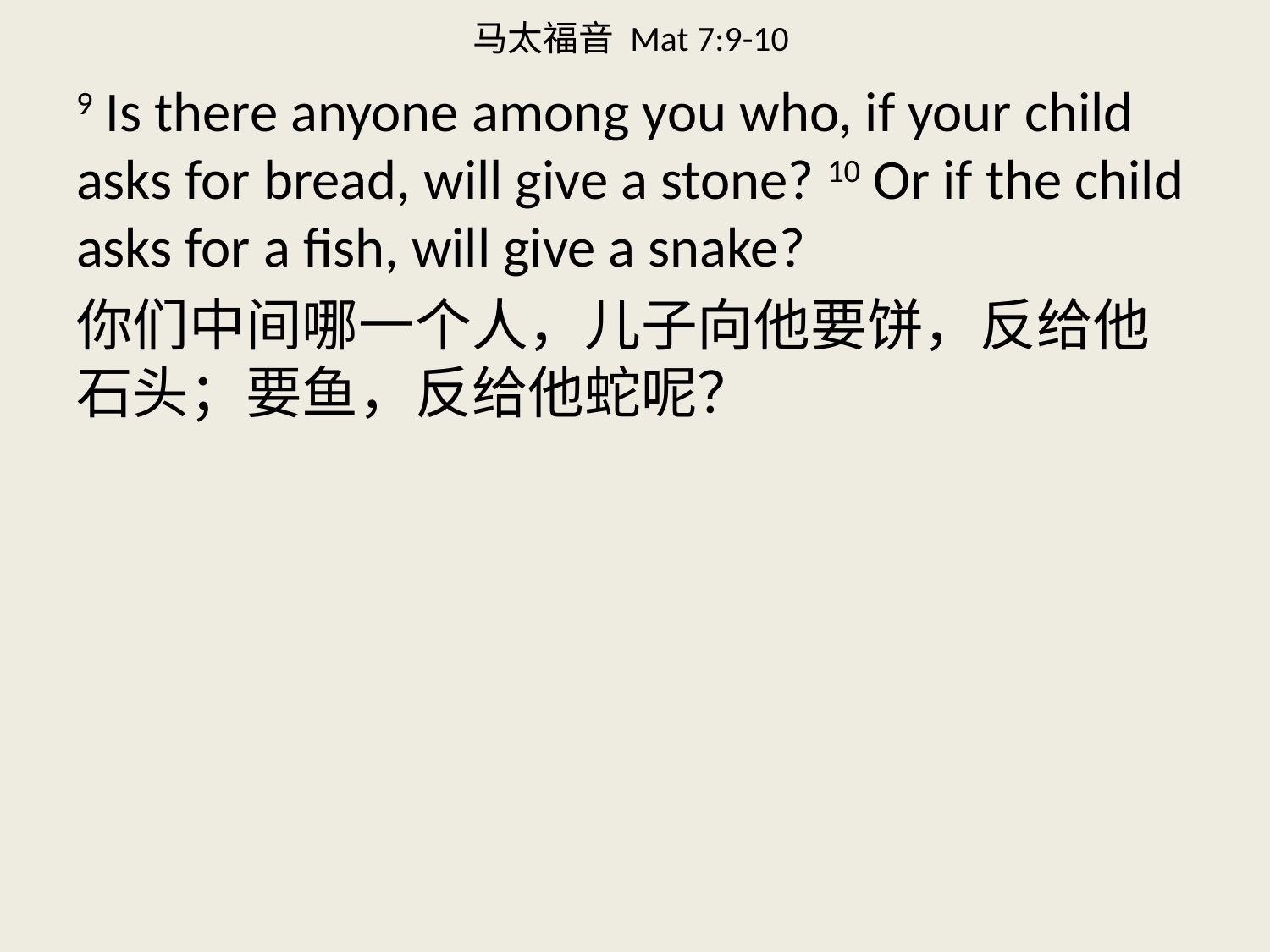

# 马太福音 Mat 7:9-10
9 Is there anyone among you who, if your child asks for bread, will give a stone? 10 Or if the child asks for a fish, will give a snake?
你们中间哪一个人，儿子向他要饼，反给他石头；要鱼，反给他蛇呢？